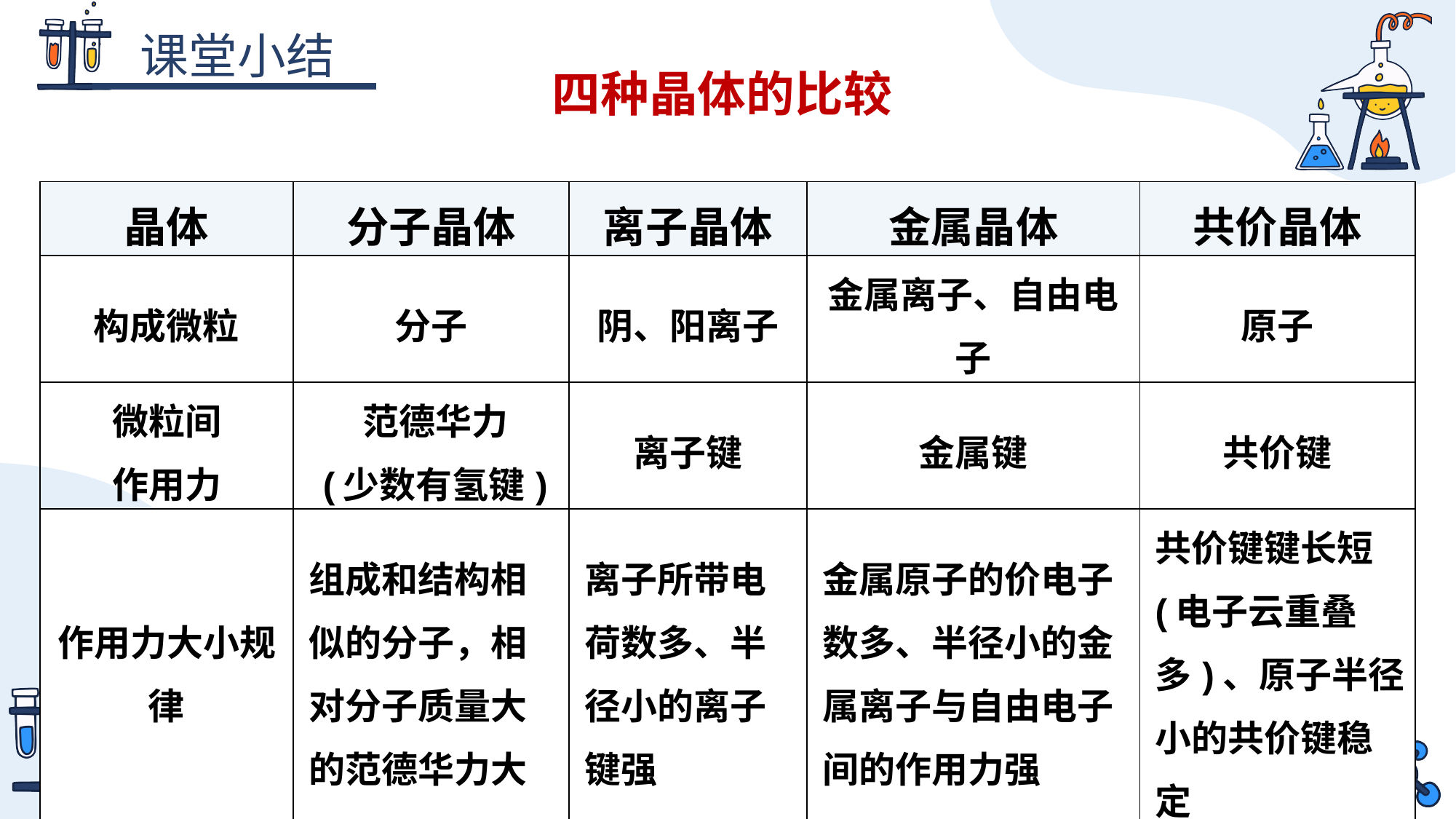

四种晶体的比较
| 晶体 | 分子晶体 | 离子晶体 | 金属晶体 | 共价晶体 |
| --- | --- | --- | --- | --- |
| 构成微粒 | 分子 | 阴、阳离子 | 金属离子、自由电子 | 原子 |
| 微粒间 作用力 | 范德华力 (少数有氢键) | 离子键 | 金属键 | 共价键 |
| 作用力大小规律 | 组成和结构相似的分子，相对分子质量大的范德华力大 | 离子所带电荷数多、半径小的离子键强 | 金属原子的价电子数多、半径小的金属离子与自由电子间的作用力强 | 共价键键长短(电子云重叠多)、原子半径小的共价键稳定 |